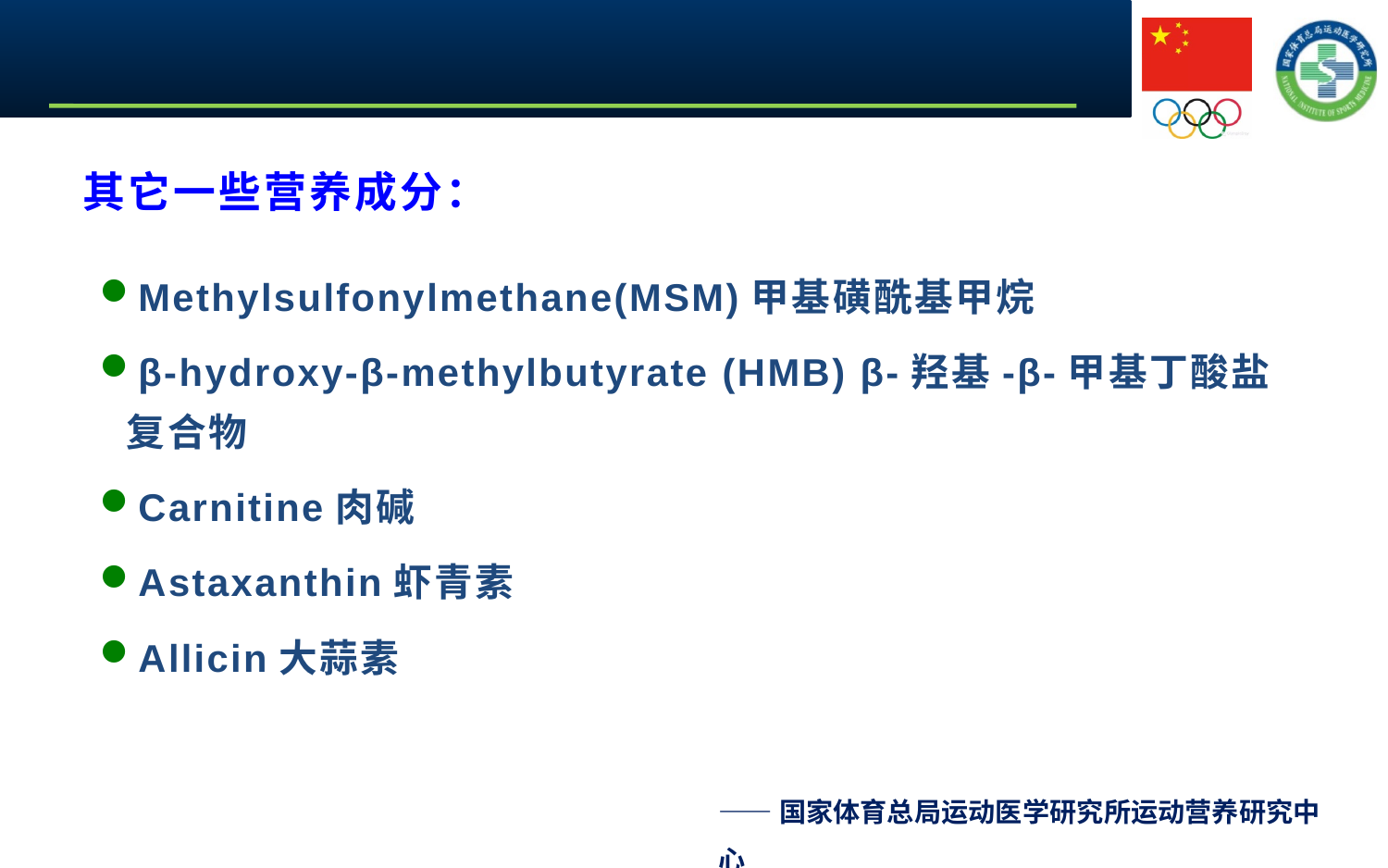

# 其它一些营养成分：
Methylsulfonylmethane(MSM)甲基磺酰基甲烷
β-hydroxy-β-methylbutyrate (HMB) β-羟基-β-甲基丁酸盐复合物
Carnitine肉碱
Astaxanthin虾青素
Allicin大蒜素